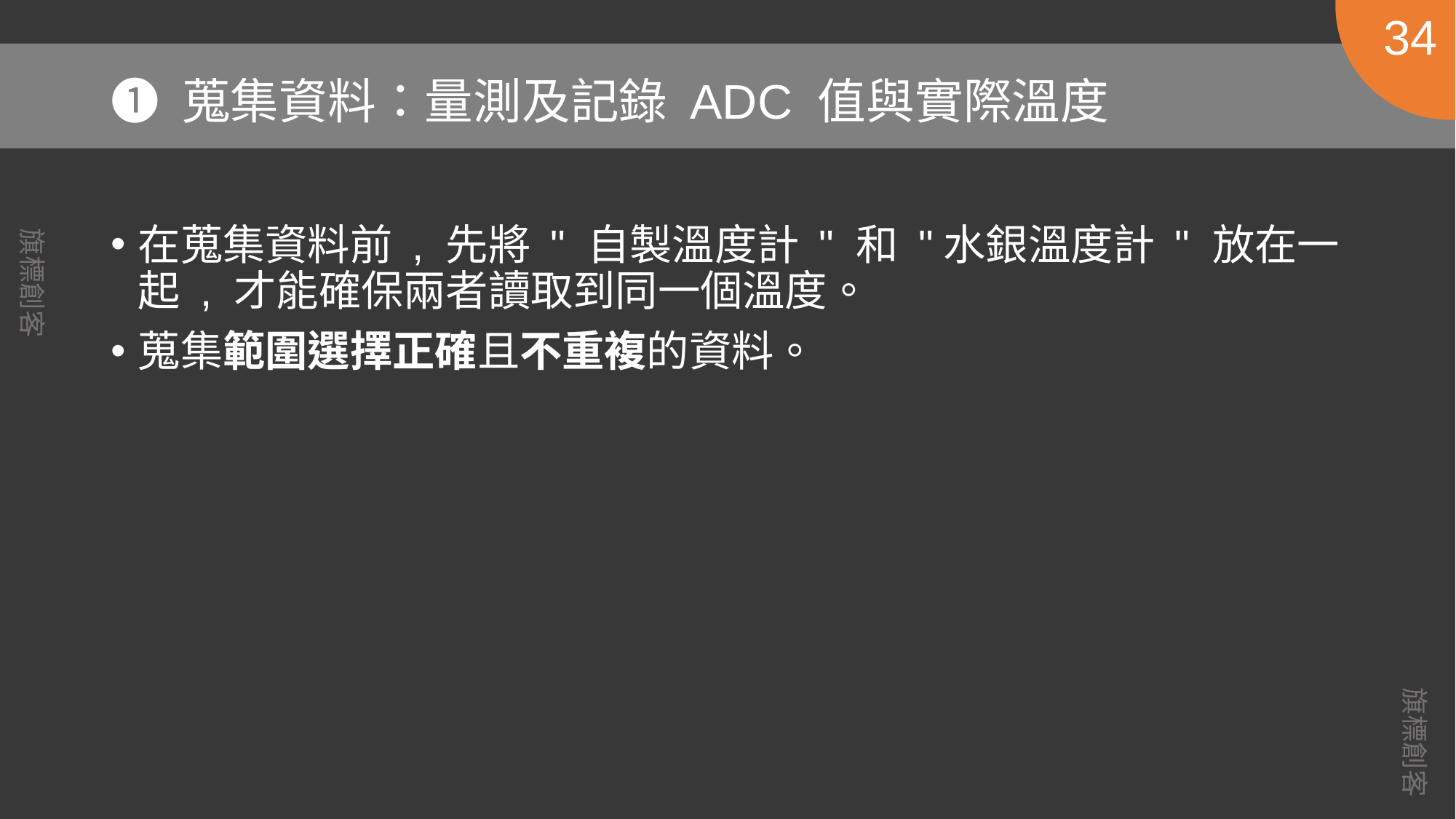

34
# ❶ 蒐集資料：量測及記錄 ADC 值與實際溫度
在蒐集資料前 , 先將 " 自製溫度計 " 和 "水銀溫度計 " 放在一起 , 才能確保兩者讀取到同一個溫度。
蒐集範圍選擇正確且不重複的資料。